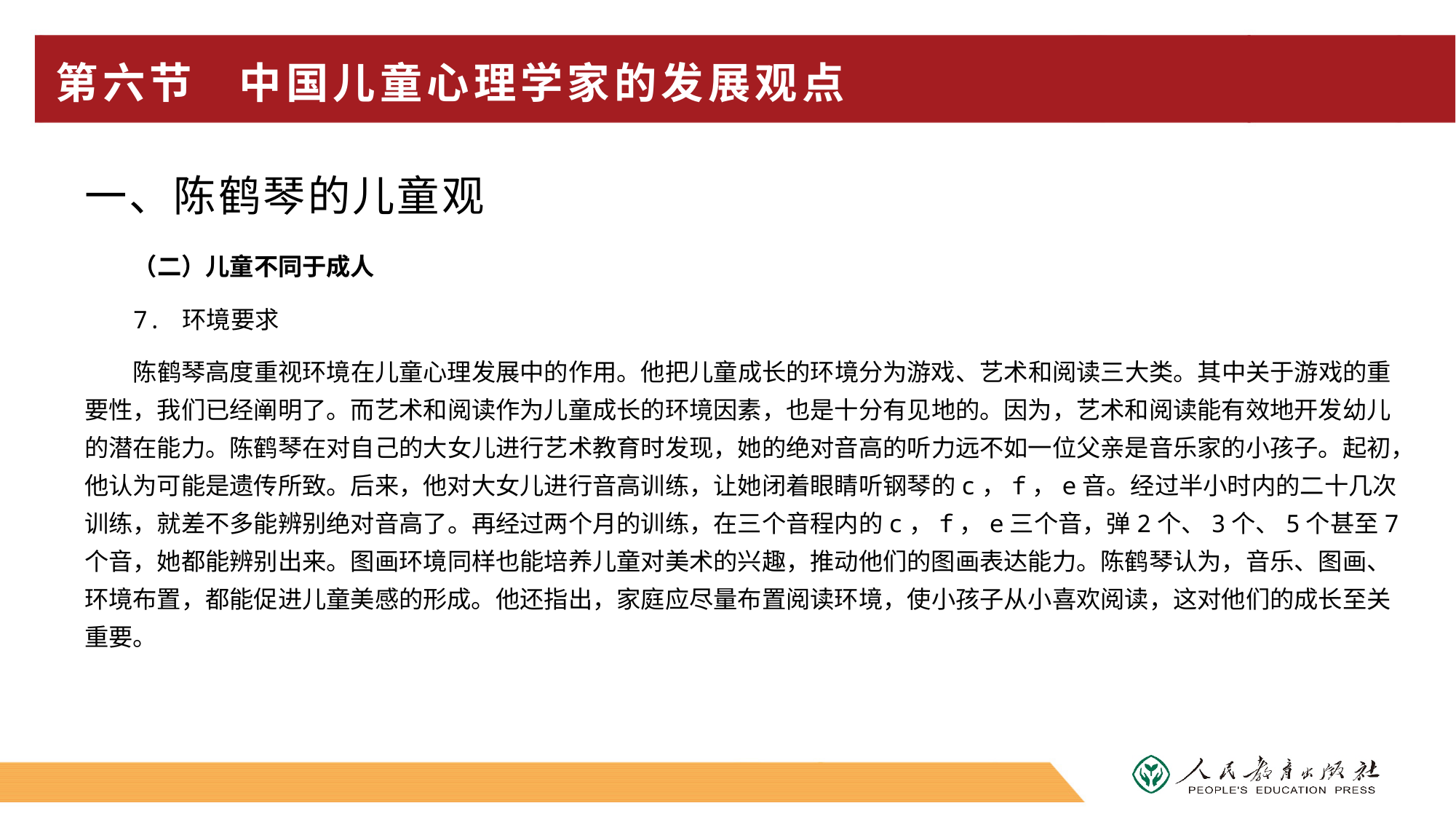

# 第六节   中国儿童心理学家的发展观点
一、陈鹤琴的儿童观
（二）儿童不同于成人
7. 环境要求
陈鹤琴高度重视环境在儿童心理发展中的作用。他把儿童成长的环境分为游戏、艺术和阅读三大类。其中关于游戏的重要性，我们已经阐明了。而艺术和阅读作为儿童成长的环境因素，也是十分有见地的。因为，艺术和阅读能有效地开发幼儿的潜在能力。陈鹤琴在对自己的大女儿进行艺术教育时发现，她的绝对音高的听力远不如一位父亲是音乐家的小孩子。起初，他认为可能是遗传所致。后来，他对大女儿进行音高训练，让她闭着眼睛听钢琴的c，f，e音。经过半小时内的二十几次训练，就差不多能辨别绝对音高了。再经过两个月的训练，在三个音程内的c，f，e三个音，弹2个、3个、5个甚至7个音，她都能辨别出来。图画环境同样也能培养儿童对美术的兴趣，推动他们的图画表达能力。陈鹤琴认为，音乐、图画、环境布置，都能促进儿童美感的形成。他还指出，家庭应尽量布置阅读环境，使小孩子从小喜欢阅读，这对他们的成长至关重要。